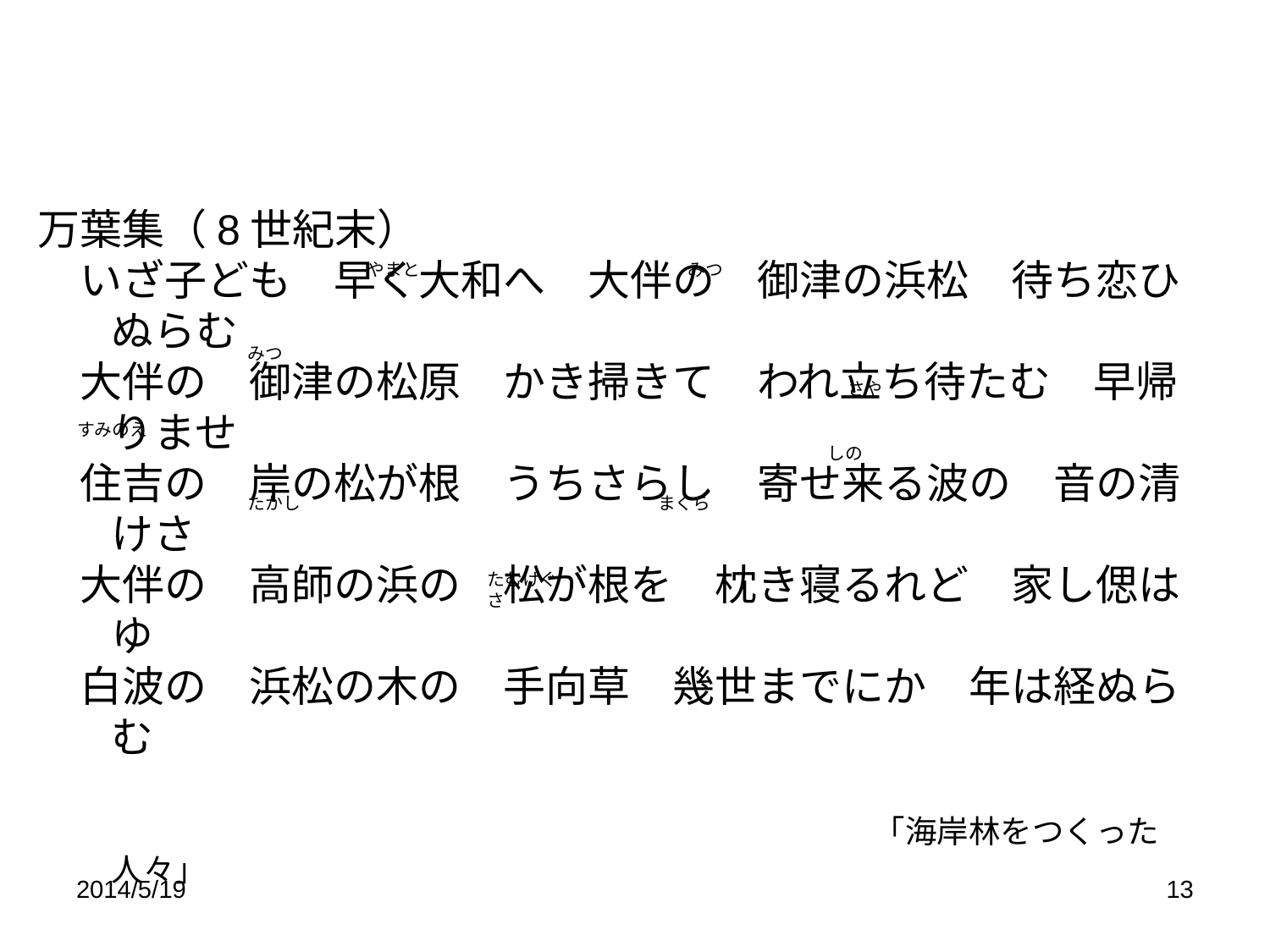

万葉集（8世紀末）
　いざ子ども　早く大和へ　大伴の　御津の浜松　待ち恋ひぬらむ
　大伴の　御津の松原　かき掃きて　われ立ち待たむ　早帰りませ
　住吉の　岸の松が根　うちさらし　寄せ来る波の　音の清けさ
　大伴の　高師の浜の　松が根を　枕き寝るれど　家し偲はゆ
　白波の　浜松の木の　手向草　幾世までにか　年は経ぬらむ

							「海岸林をつくった人々」
やまと
みつ
みつ
さや
すみのえ
しの
たかし
まくら
たむけぐさ
2014/5/19
13